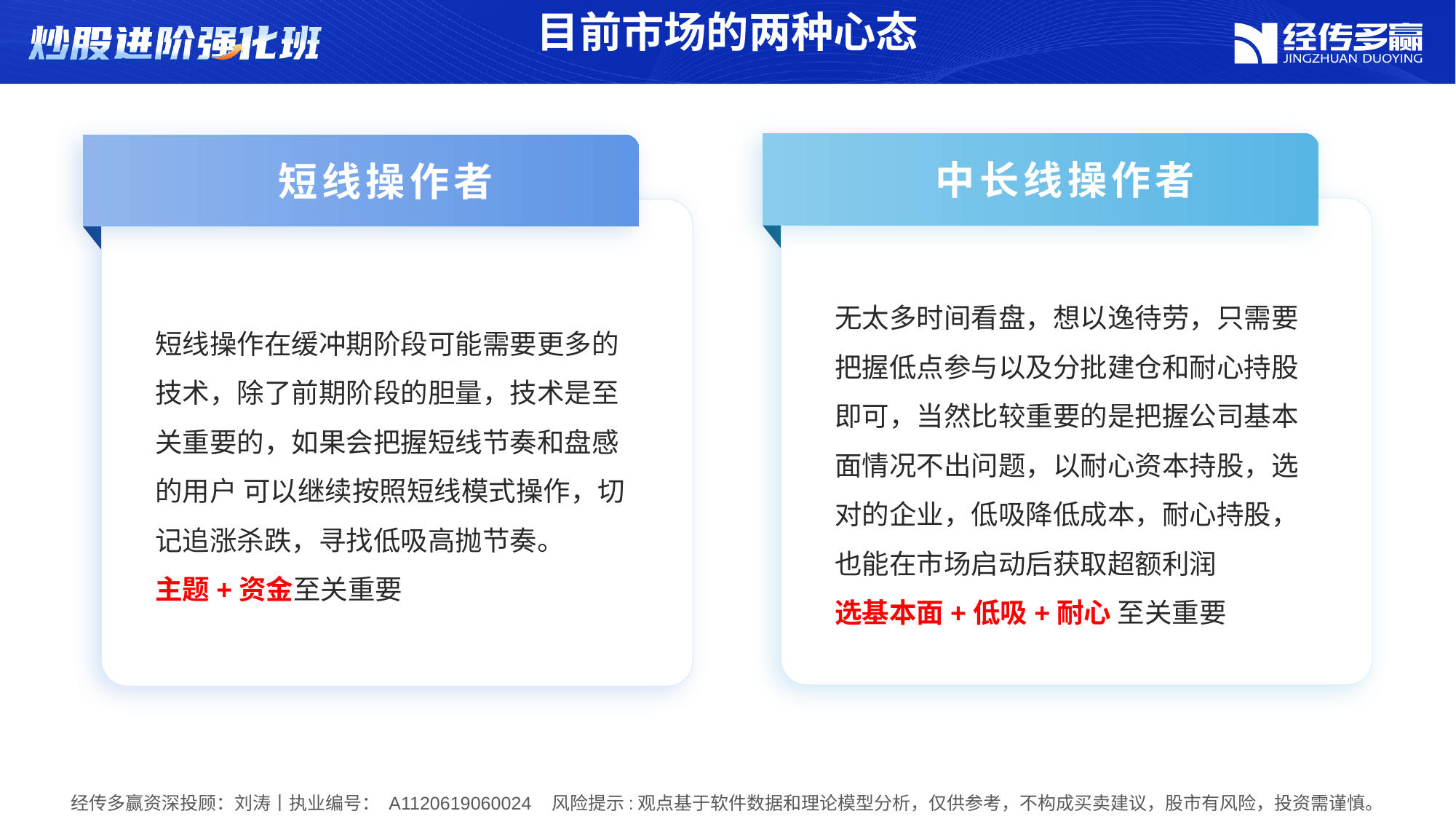

目前市场的两种心态
中长线操作者
短线操作者
无太多时间看盘，想以逸待劳，只需要把握低点参与以及分批建仓和耐心持股即可，当然比较重要的是把握公司基本面情况不出问题，以耐心资本持股，选对的企业，低吸降低成本，耐心持股，也能在市场启动后获取超额利润
选基本面+低吸+耐心 至关重要
短线操作在缓冲期阶段可能需要更多的技术，除了前期阶段的胆量，技术是至关重要的，如果会把握短线节奏和盘感的用户 可以继续按照短线模式操作，切记追涨杀跌，寻找低吸高抛节奏。
主题+资金至关重要